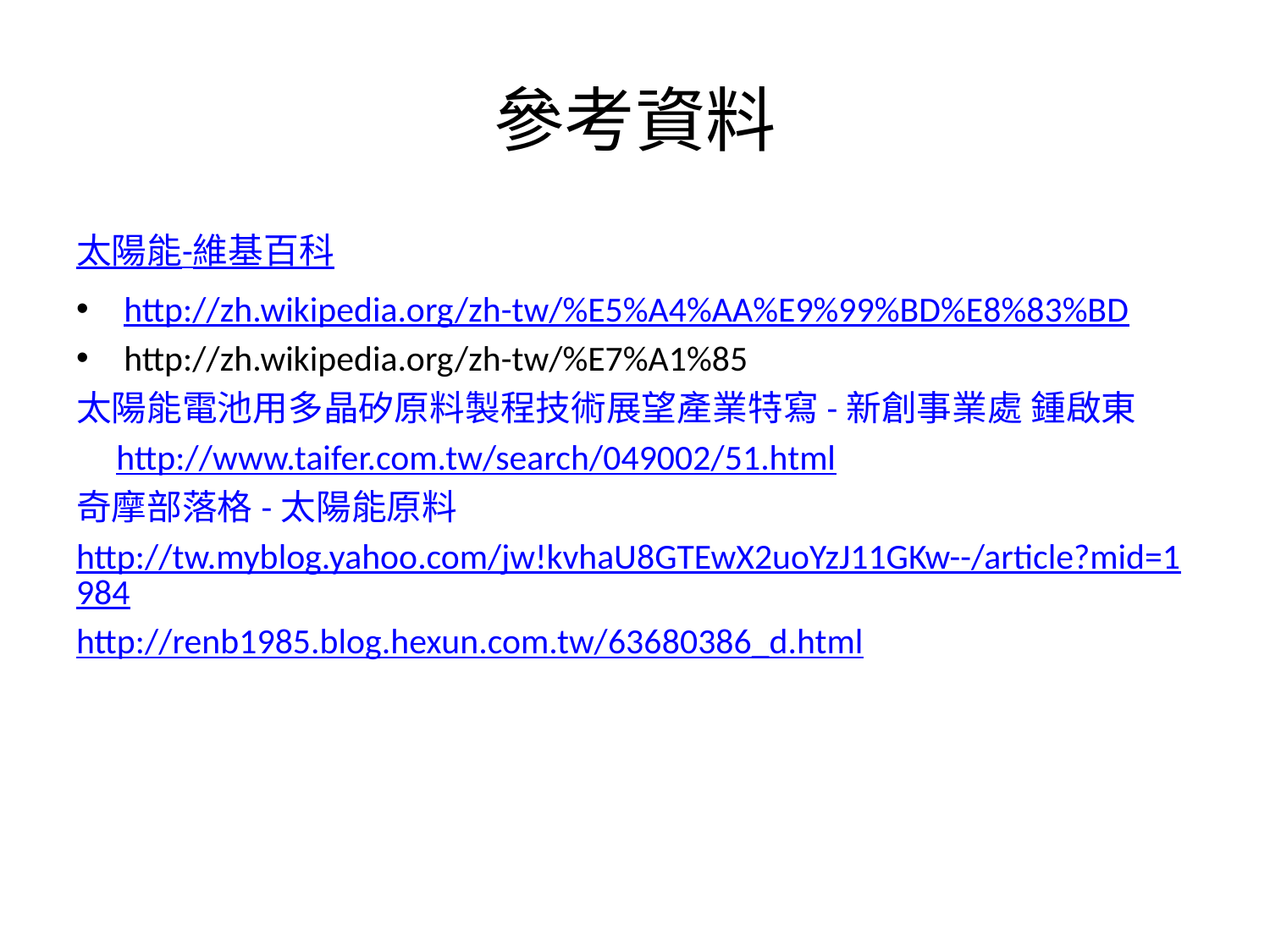

# 參考資料
太陽能-維基百科
http://zh.wikipedia.org/zh-tw/%E5%A4%AA%E9%99%BD%E8%83%BD
http://zh.wikipedia.org/zh-tw/%E7%A1%85
太陽能電池用多晶矽原料製程技術展望產業特寫-新創事業處 鍾啟東
     http://www.taifer.com.tw/search/049002/51.html
奇摩部落格-太陽能原料
http://tw.myblog.yahoo.com/jw!kvhaU8GTEwX2uoYzJ11GKw--/article?mid=1984
http://renb1985.blog.hexun.com.tw/63680386_d.html